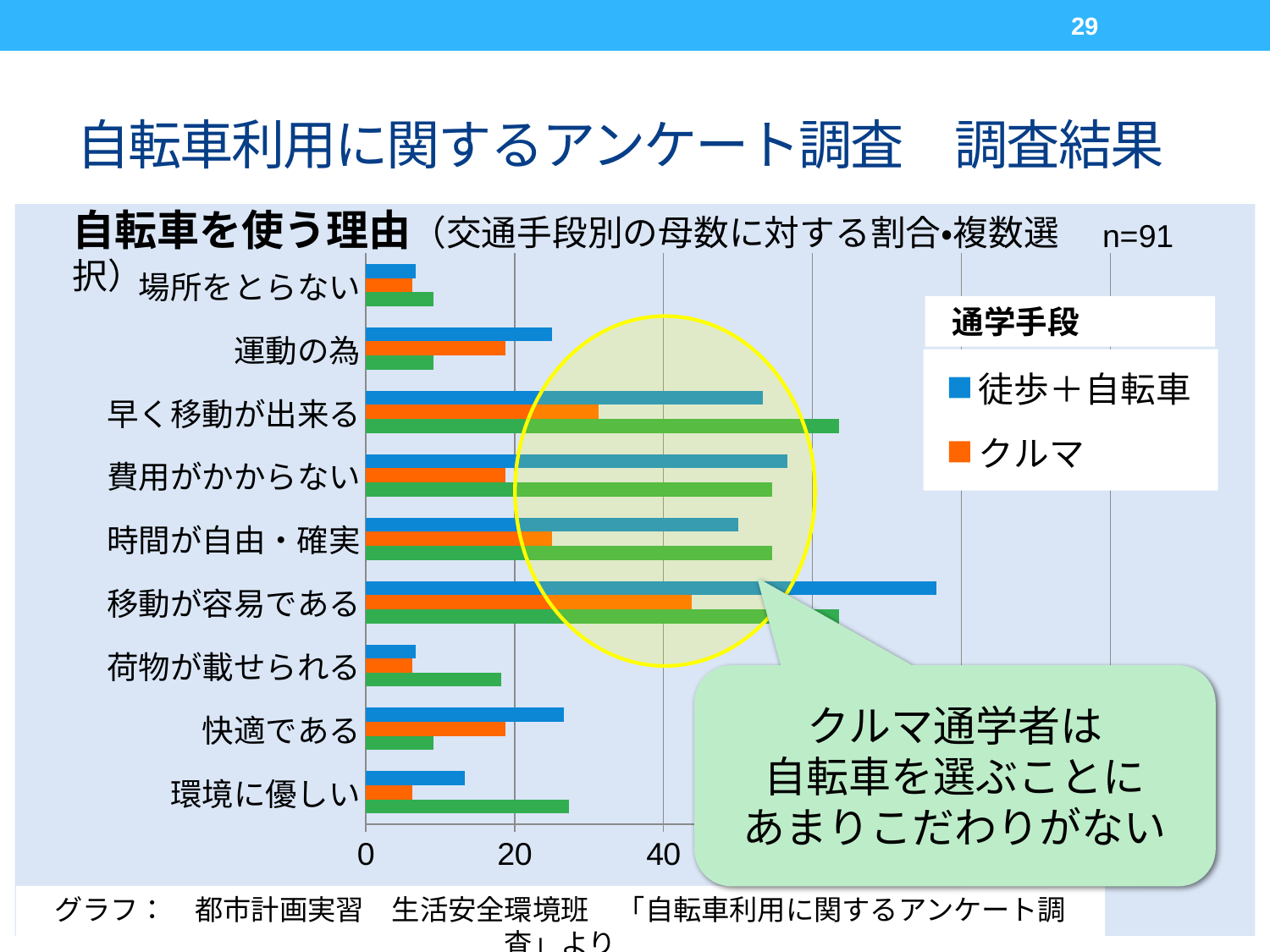

29
# 自転車利用に関するアンケート調査　調査結果
自転車を使う理由（交通手段別の母数に対する割合・複数選択）

n=91

### Chart

| Category | バス | クルマ | 徒歩＋自転車 |
|---|---|---|---|
| 環境に優しい | 27.27272727272719 | 6.25 | 13.33333333333333 |
| 快適である | 9.090909090909099 | 18.75 | 26.66666666666667 |
| 荷物が載せられる | 18.18181818181821 | 6.25 | 6.666666666666667 |
| 移動が容易である | 63.63636363636363 | 43.75 | 76.66666666666667 |
| 時間が自由・確実 | 54.54545454545454 | 25.0 | 50.0 |
| 費用がかからない | 54.54545454545454 | 18.75 | 56.66666666666656 |
| 早く移動が出来る | 63.63636363636363 | 31.25 | 53.33333333333334 |
| 運動の為 | 9.090909090909099 | 18.75 | 25.0 |
| 場所をとらない | 9.090909090909099 | 6.25 | 6.666666666666667 |
 通学手段

クルマ通学者は
自転車を選ぶことに
あまりこだわりがない
グラフ：　都市計画実習　生活安全環境班　「自転車利用に関するアンケート調査」より